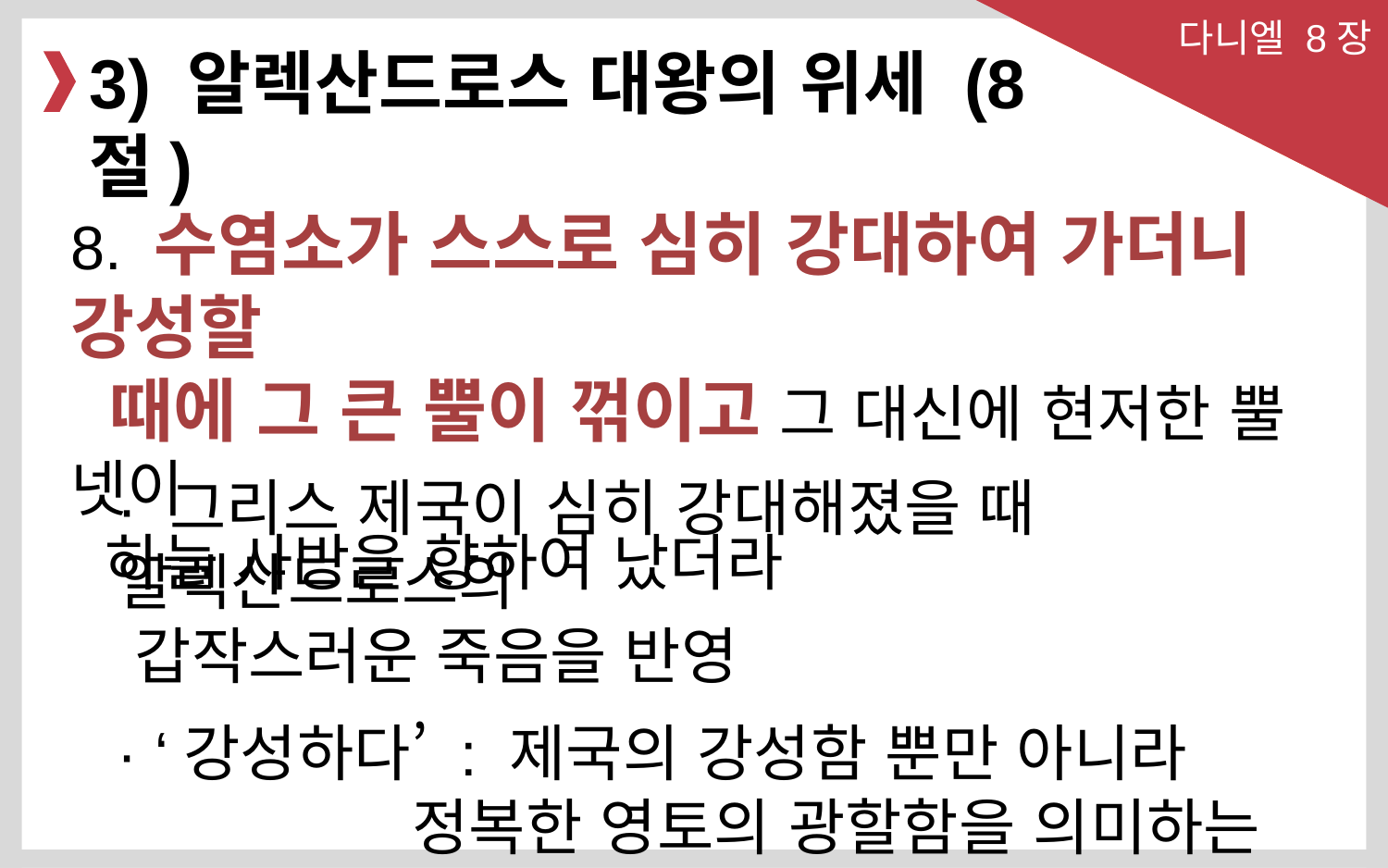

다니엘 8장
3) 알렉산드로스 대왕의 위세 (8절)

8. 수염소가 스스로 심히 강대하여 가더니 강성할
  때에 그 큰 뿔이 꺾이고 그 대신에 현저한 뿔 넷이
  하늘 사방을 향하여 났더라
· 그리스 제국이 심히 강대해졌을 때 알렉산드로스의
 갑작스러운 죽음을 반영
· ‘강성하다’ : 제국의 강성함 뿐만 아니라
		 정복한 영토의 광할함을 의미하는 표현